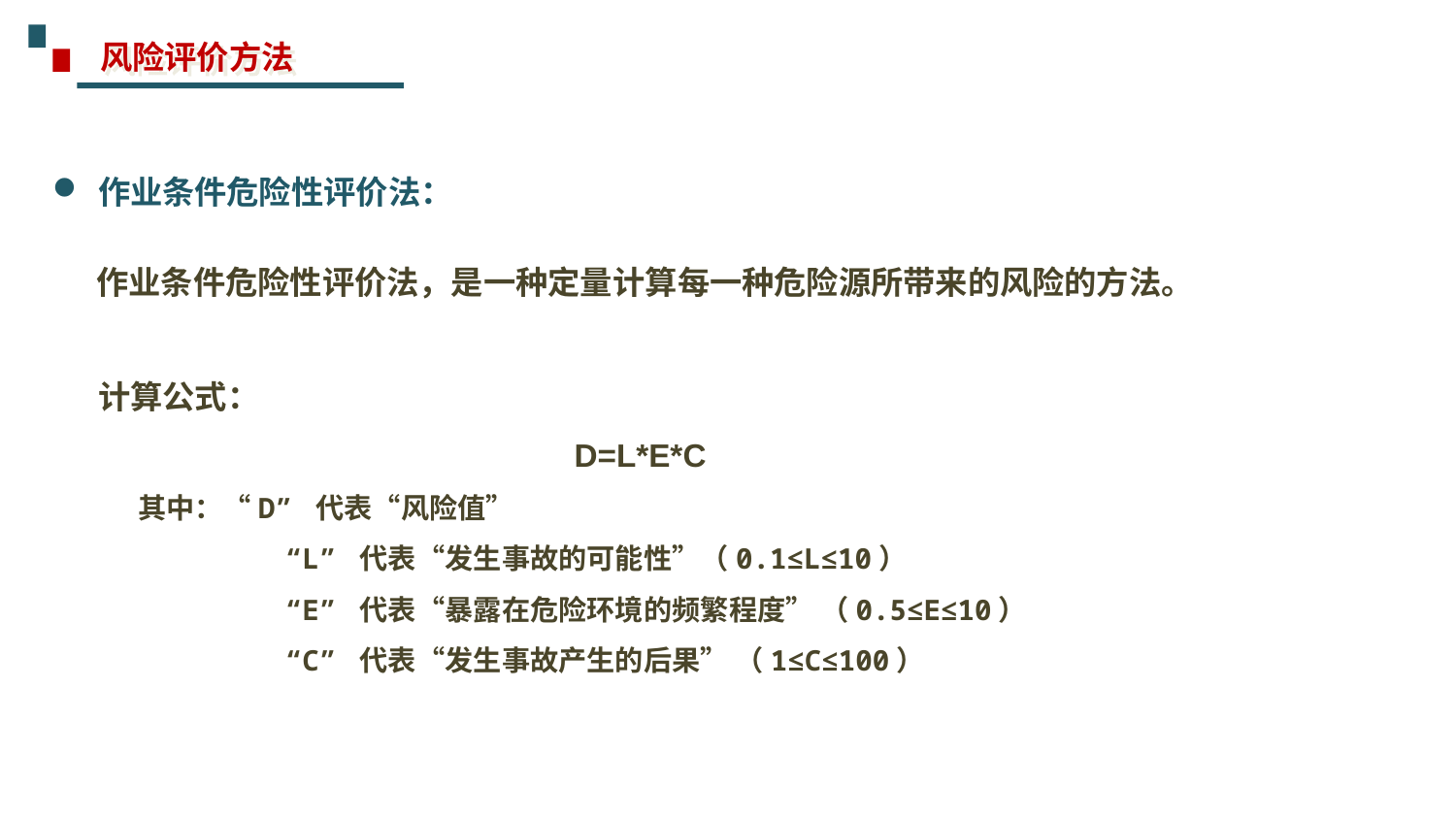

风险评价方法

作业条件危险性评价法：
作业条件危险性评价法，是一种定量计算每一种危险源所带来的风险的方法。
计算公式：
                                                     D=L*E*C
     其中：“D” 代表“风险值”
           “L” 代表“发生事故的可能性”（0.1≤L≤10）
           “E” 代表“暴露在危险环境的频繁程度” （0.5≤E≤10）
           “C” 代表“发生事故产生的后果” （1≤C≤100）
29